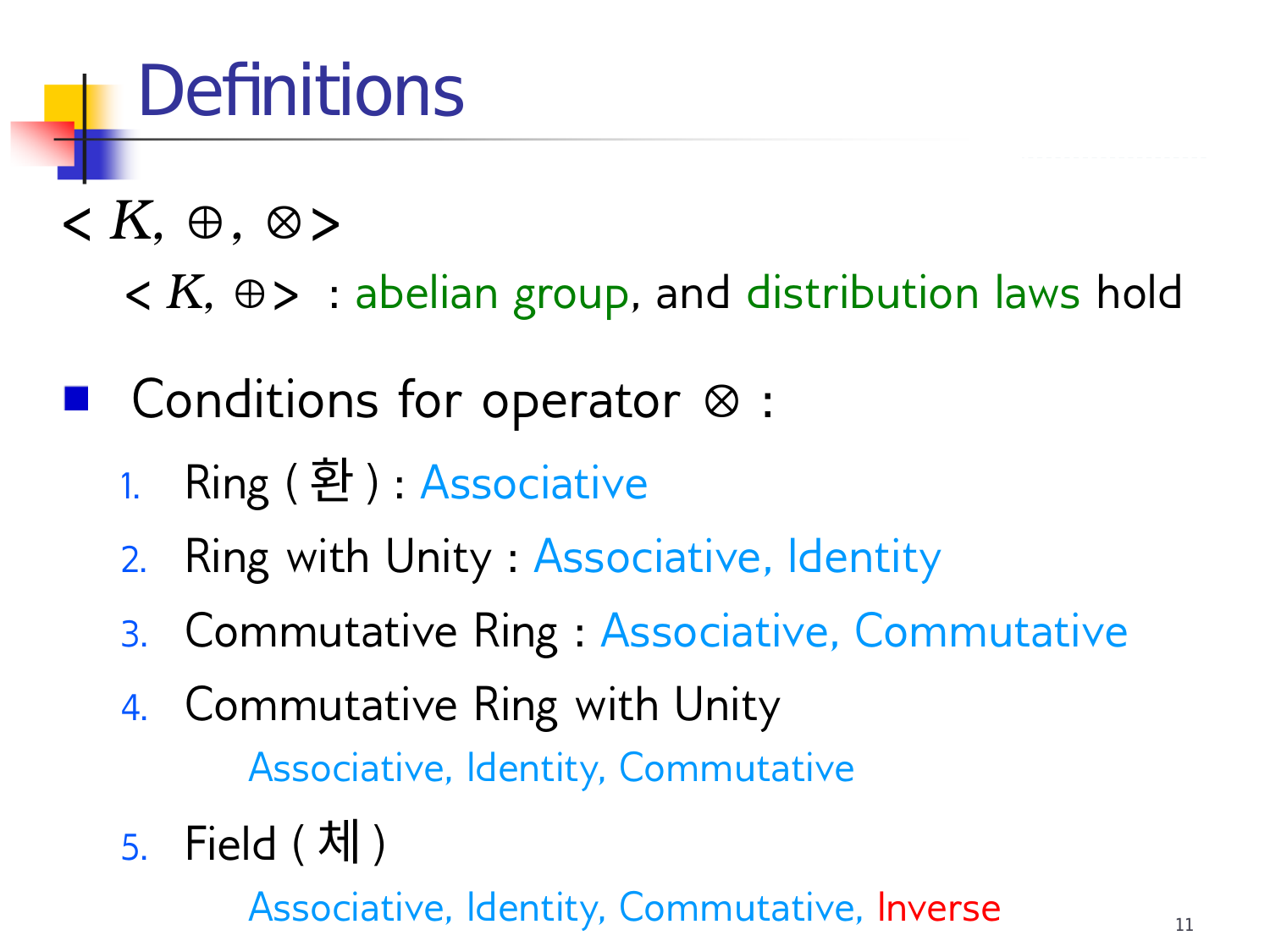

Definitions
< K, ⊕, ⊗>
< K, ⊕>  : abelian group, and distribution laws hold

Conditions for operator ⊗ :
Ring (환) : Associative
Ring with Unity : Associative, Identity
Commutative Ring : Associative, Commutative
Commutative Ring with Unity
	Associative, Identity, Commutative
Field (체)
	Associative, Identity, Commutative, Inverse
11